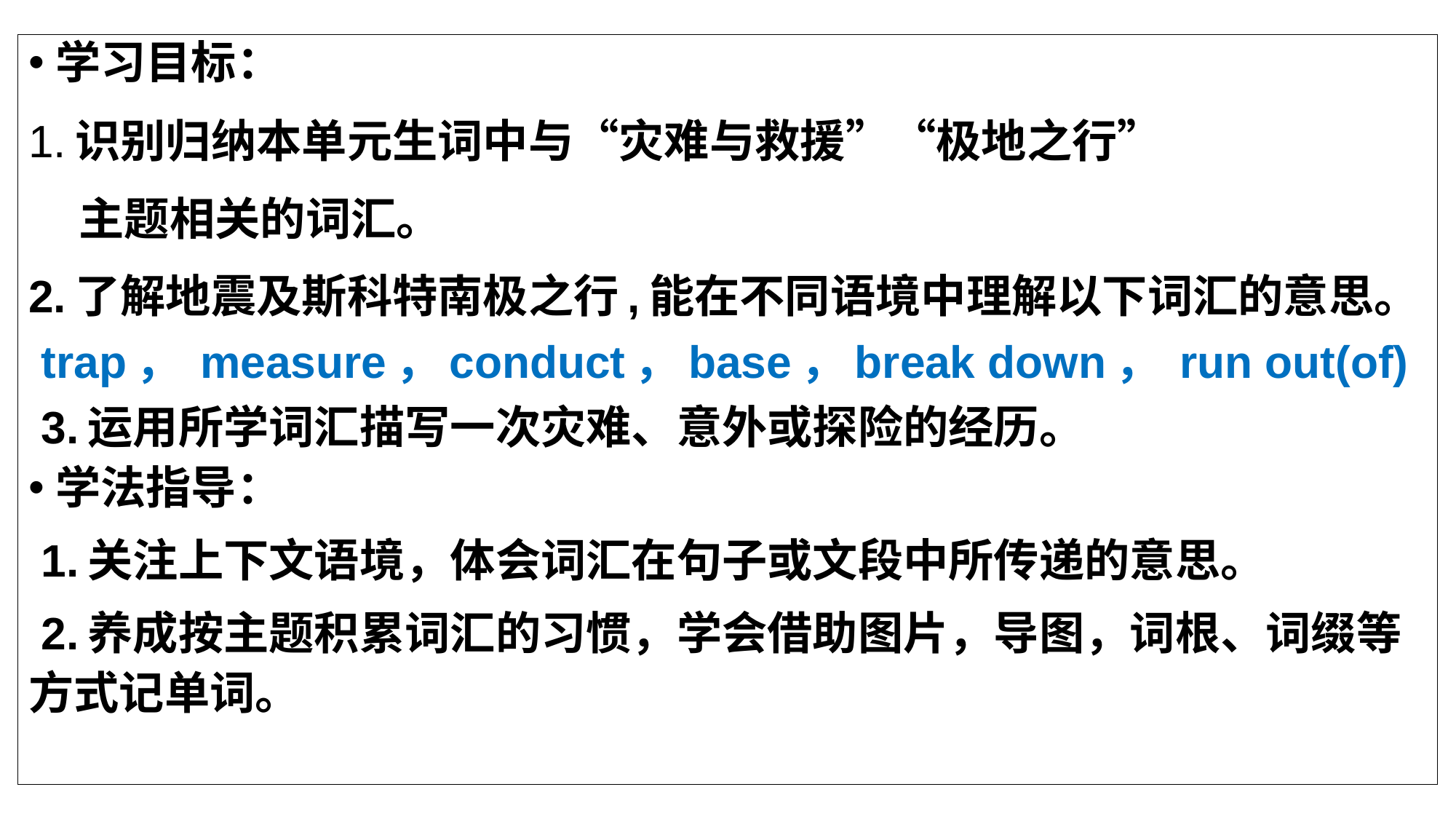

学习目标：
1.识别归纳本单元生词中与“灾难与救援”“极地之行”
    主题相关的词汇。
2.了解地震及斯科特南极之行,能在不同语境中理解以下词汇的意思。
 trap， measure，conduct，base，break down， run out(of)
 3.运用所学词汇描写一次灾难、意外或探险的经历。
学法指导：
 1.关注上下文语境，体会词汇在句子或文段中所传递的意思。
 2.养成按主题积累词汇的习惯，学会借助图片，导图，词根、词缀等方式记单词。